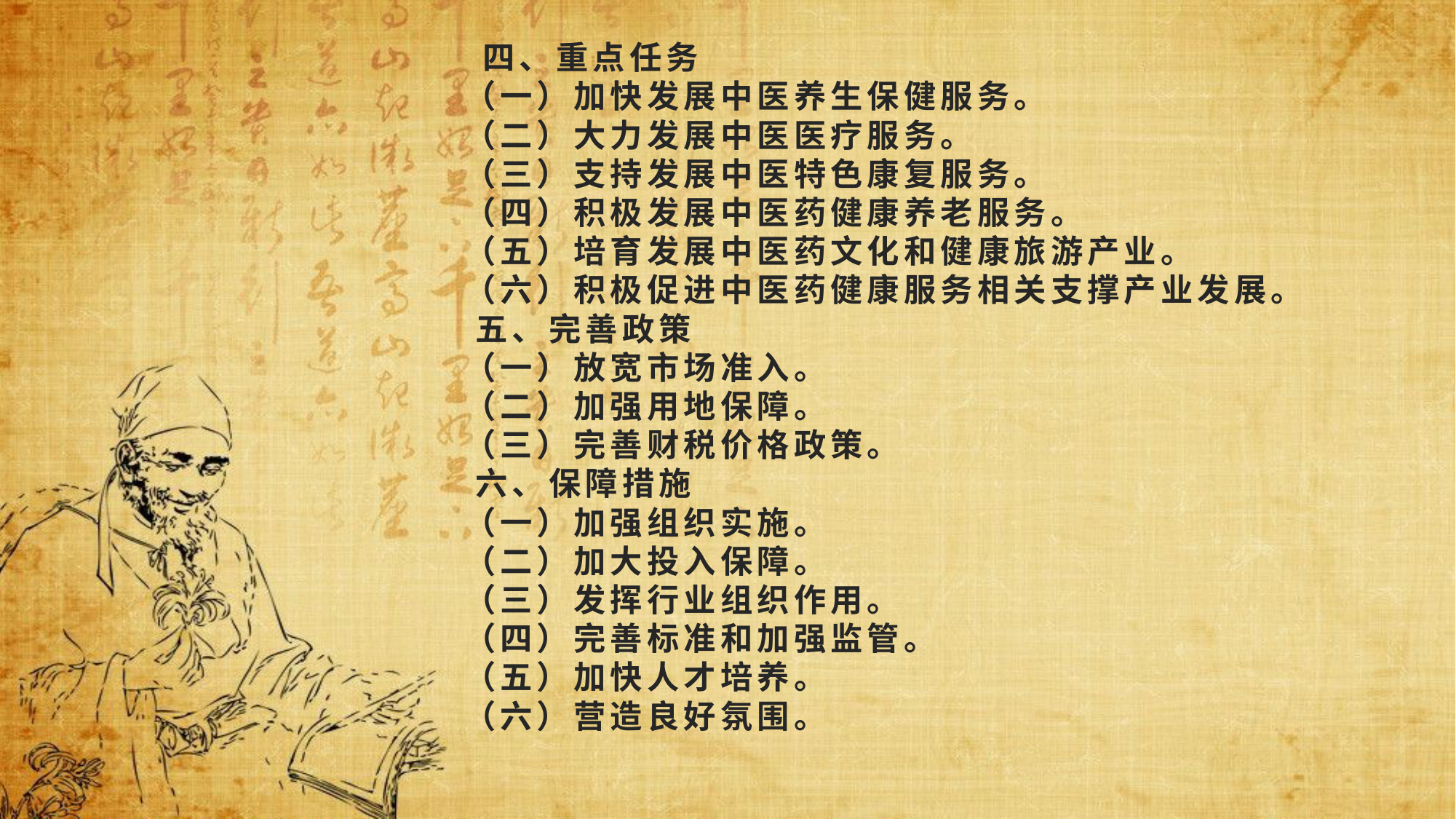

# 四、重点任务 （一）加快发展中医养生保健服务。 （二）大力发展中医医疗服务。 （三）支持发展中医特色康复服务。　 （四）积极发展中医药健康养老服务。 （五）培育发展中医药文化和健康旅游产业。 （六）积极促进中医药健康服务相关支撑产业发展。 五、完善政策　 （一）放宽市场准入。 （二）加强用地保障。 （三）完善财税价格政策。 六、保障措施 （一）加强组织实施。 （二）加大投入保障。 （三）发挥行业组织作用。 （四）完善标准和加强监管。 （五）加快人才培养。 （六）营造良好氛围。